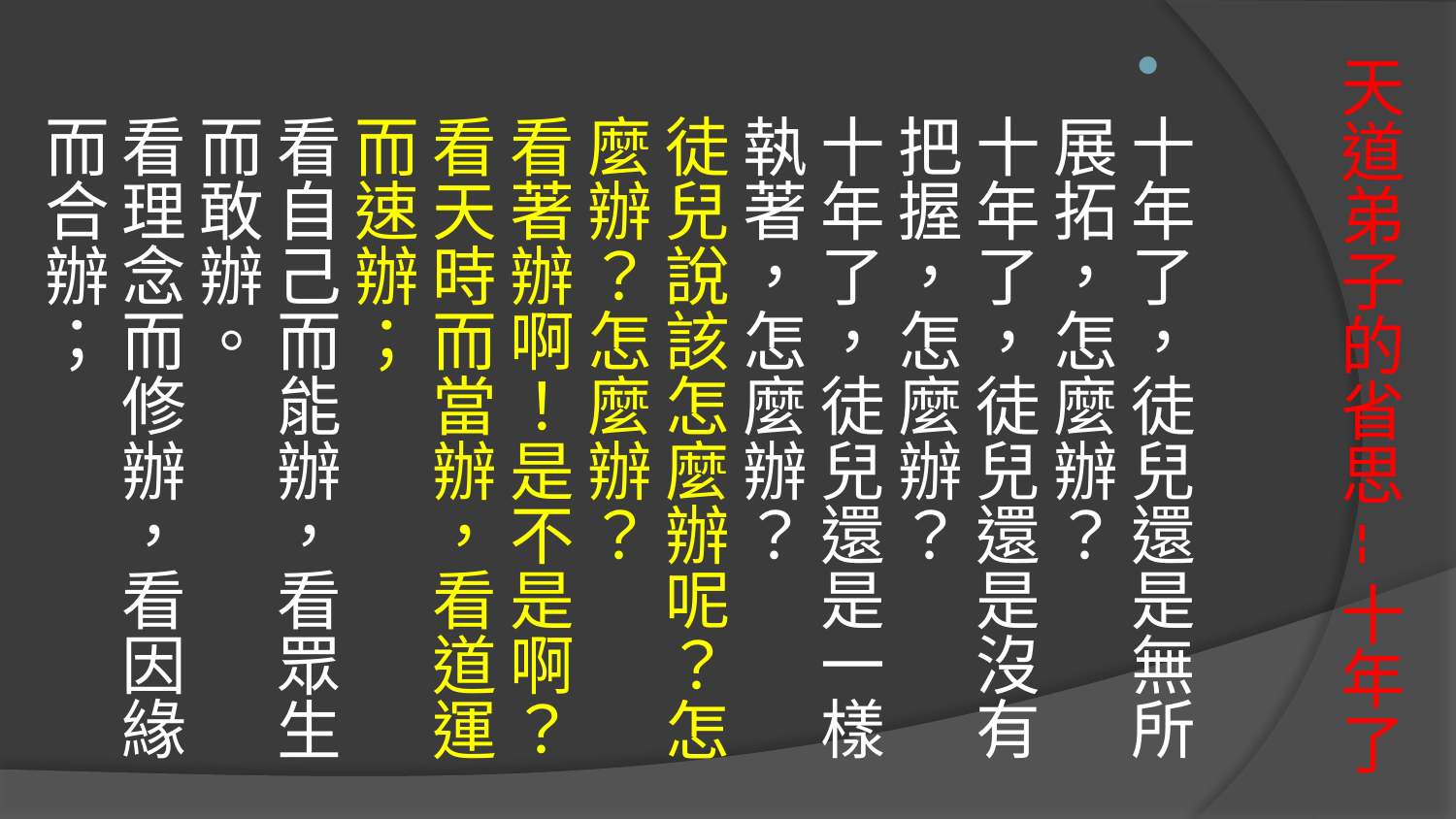

十年了，徒兒還是無所展拓，怎麼辦？
十年了，徒兒還是沒有把握，怎麼辦？
十年了，徒兒還是一樣執著，怎麼辦？
徒兒說該怎麼辦呢？怎麼辦？怎麼辦？
看著辦啊！是不是啊？
看天時而當辦，看道運而速辦；
看自己而能辦，看眾生而敢辦。
看理念而修辦，看因緣而合辦；
# 天道弟子的省思--十年了